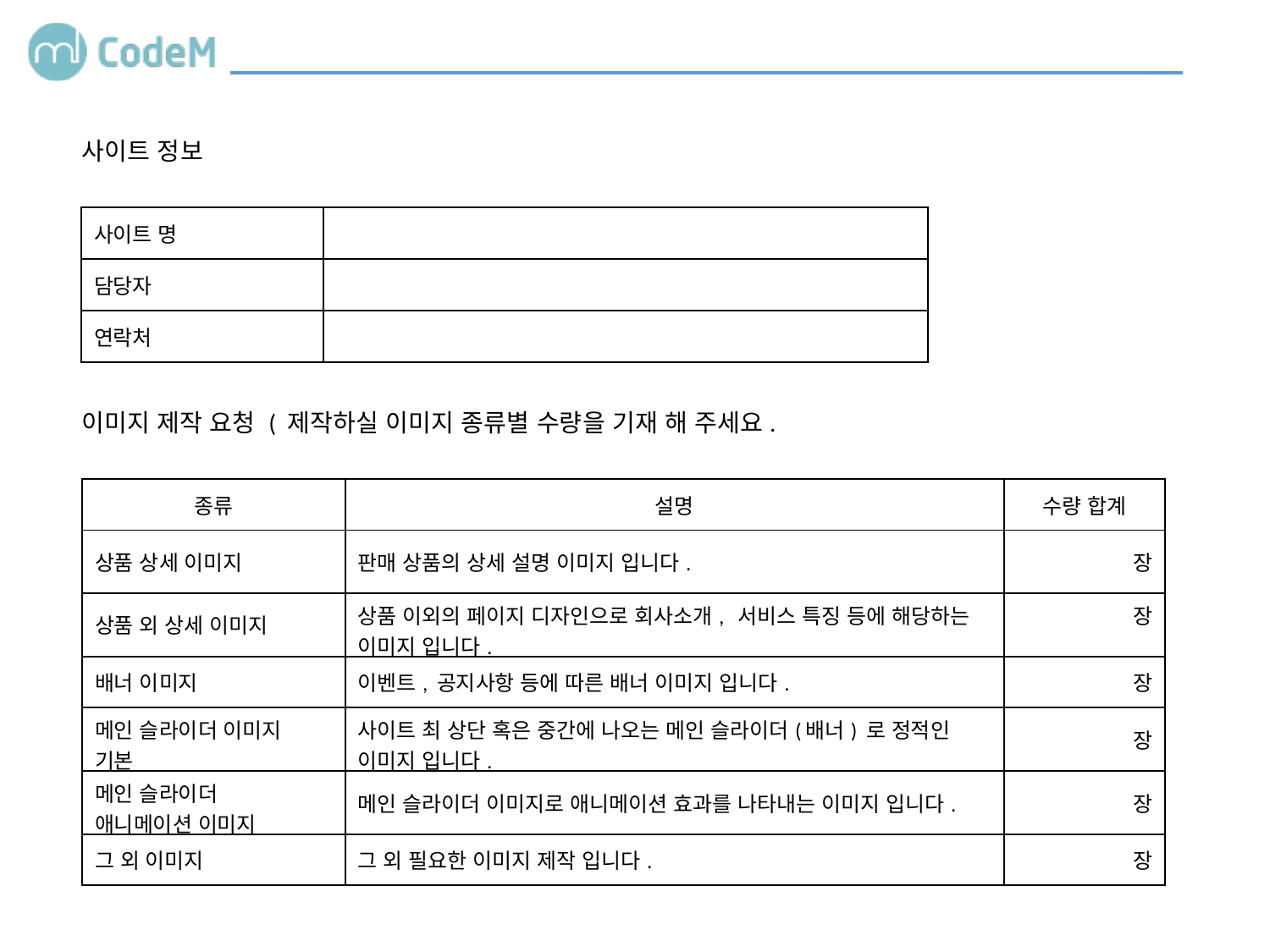

사이트 정보
| 사이트 명 |  |
| --- | --- |
| 담당자 |  |
| 연락처 |  |
이미지 제작 요청 ( 제작하실 이미지 종류별 수량을 기재 해 주세요.
| 종류 | 설명 | 수량 합계 |
| --- | --- | --- |
| 상품 상세 이미지 | 판매 상품의 상세 설명 이미지 입니다. | 장 |
| 상품 외 상세 이미지 | 상품 이외의 페이지 디자인으로 회사소개, 서비스 특징 등에 해당하는 이미지 입니다. | 장 |
| 배너 이미지 | 이벤트, 공지사항 등에 따른 배너 이미지 입니다. | 장 |
| 메인 슬라이더 이미지 기본 | 사이트 최 상단 혹은 중간에 나오는 메인 슬라이더(배너) 로 정적인 이미지 입니다. | 장 |
| 메인 슬라이더 애니메이션 이미지 | 메인 슬라이더 이미지로 애니메이션 효과를 나타내는 이미지 입니다. | 장 |
| 그 외 이미지 | 그 외 필요한 이미지 제작 입니다. | 장 |